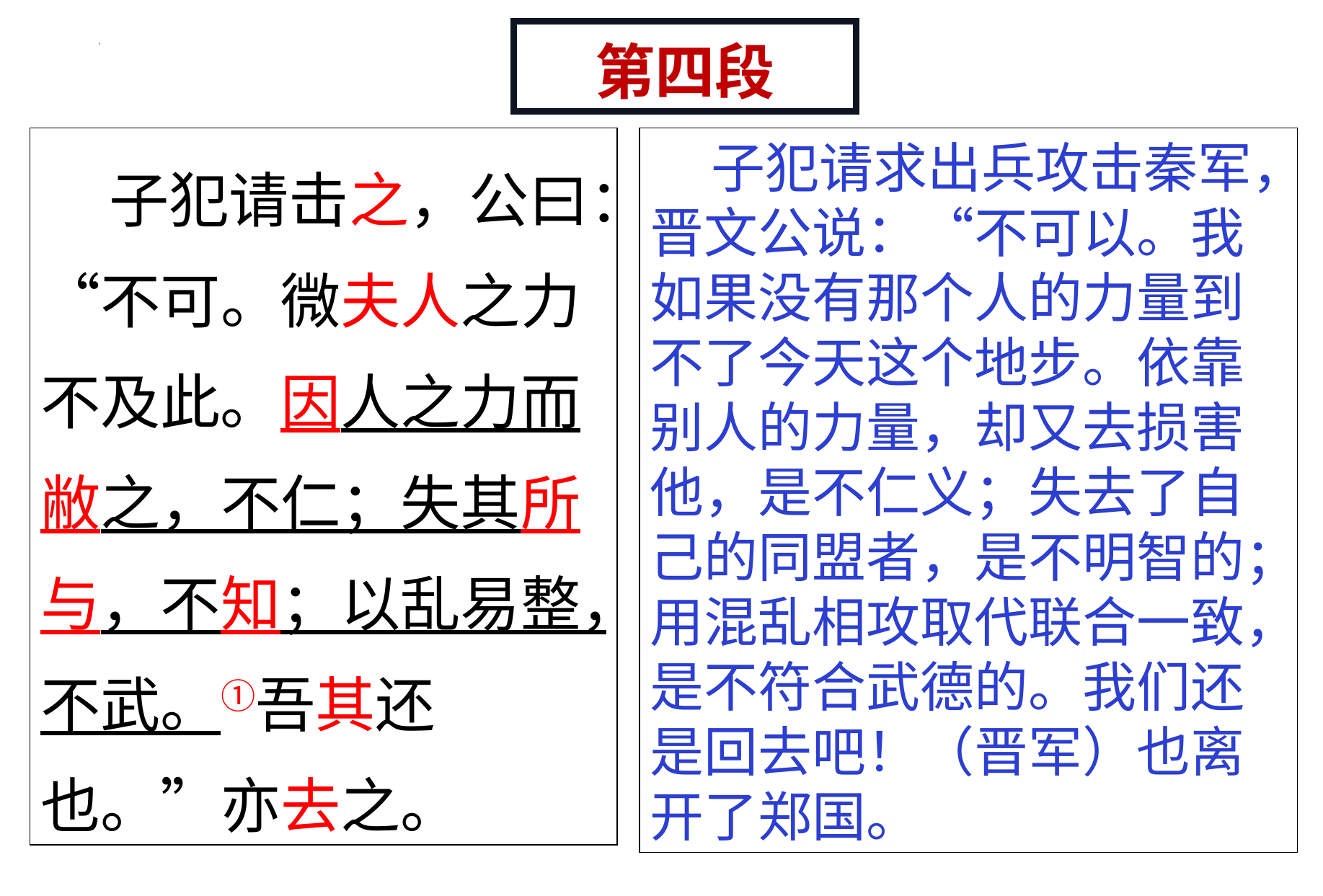

第四段

    子犯请击之，公曰：“不可。微夫人之力不及此。因人之力而敝之，不仁；失其所与，不知；以乱易整，不武。①吾其还也。”亦去之。
之：代指秦军
微：(假如）没有
夫人：那人，指秦穆公
因：依靠
敝：损害
与：结交、同盟
知：通“智”
其：表祈使语气，还是
①判断句
去：离开
    子犯请求出兵攻击秦军，晋文公说：“不可以。我如果没有那个人的力量到不了今天这个地步。依靠别人的力量，却又去损害他，是不仁义；失去了自己的同盟者，是不明智的；用混乱相攻取代联合一致，是不符合武德的。我们还是回去吧！（晋军）也离开了郑国。